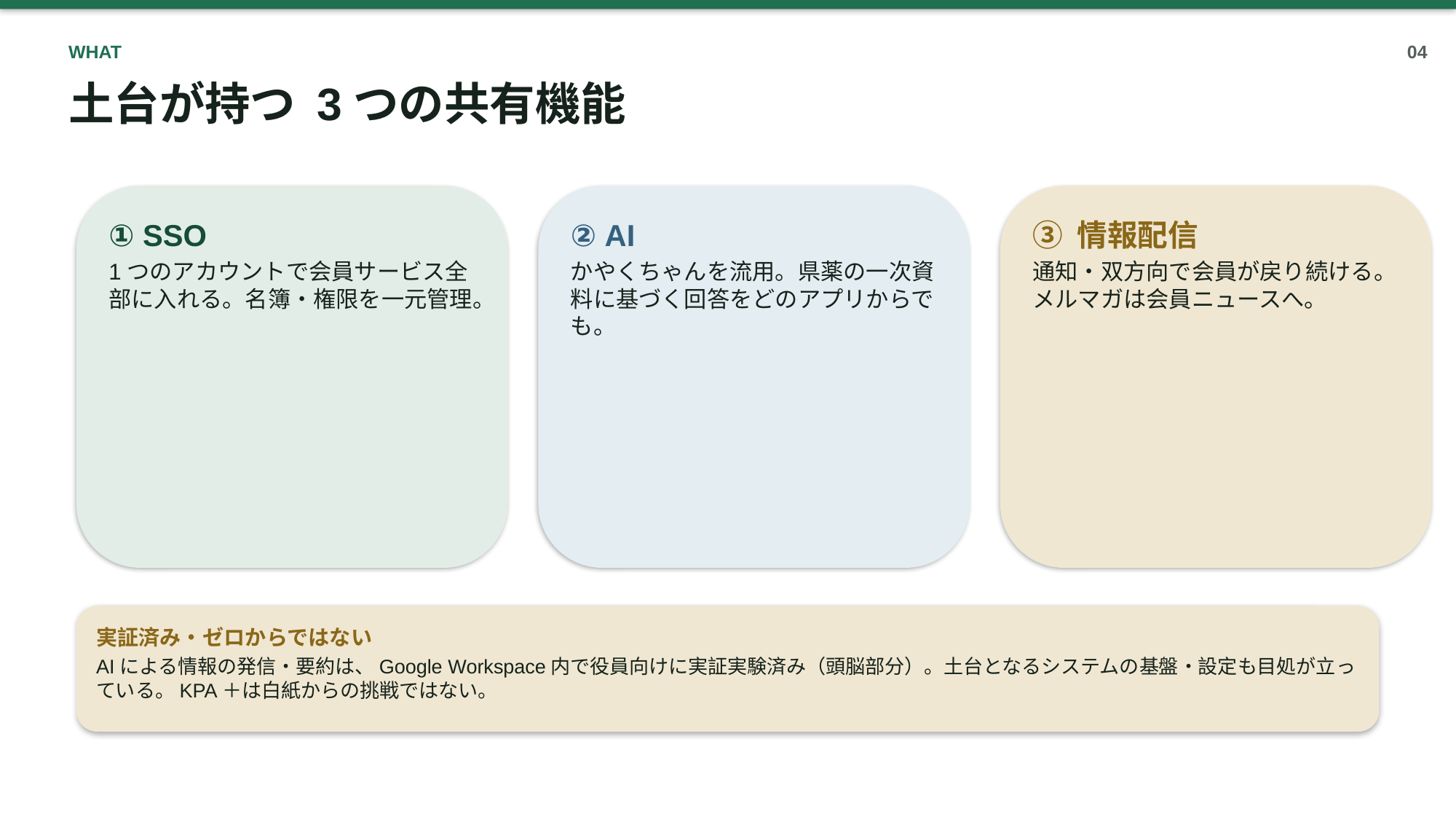

WHAT
04
土台が持つ 3つの共有機能
① SSO
1つのアカウントで会員サービス全部に入れる。名簿・権限を一元管理。
② AI
かやくちゃんを流用。県薬の一次資料に基づく回答をどのアプリからでも。
③ 情報配信
通知・双方向で会員が戻り続ける。メルマガは会員ニュースへ。
実証済み・ゼロからではない
AIによる情報の発信・要約は、Google Workspace内で役員向けに実証実験済み（頭脳部分）。土台となるシステムの基盤・設定も目処が立っている。KPA＋は白紙からの挑戦ではない。